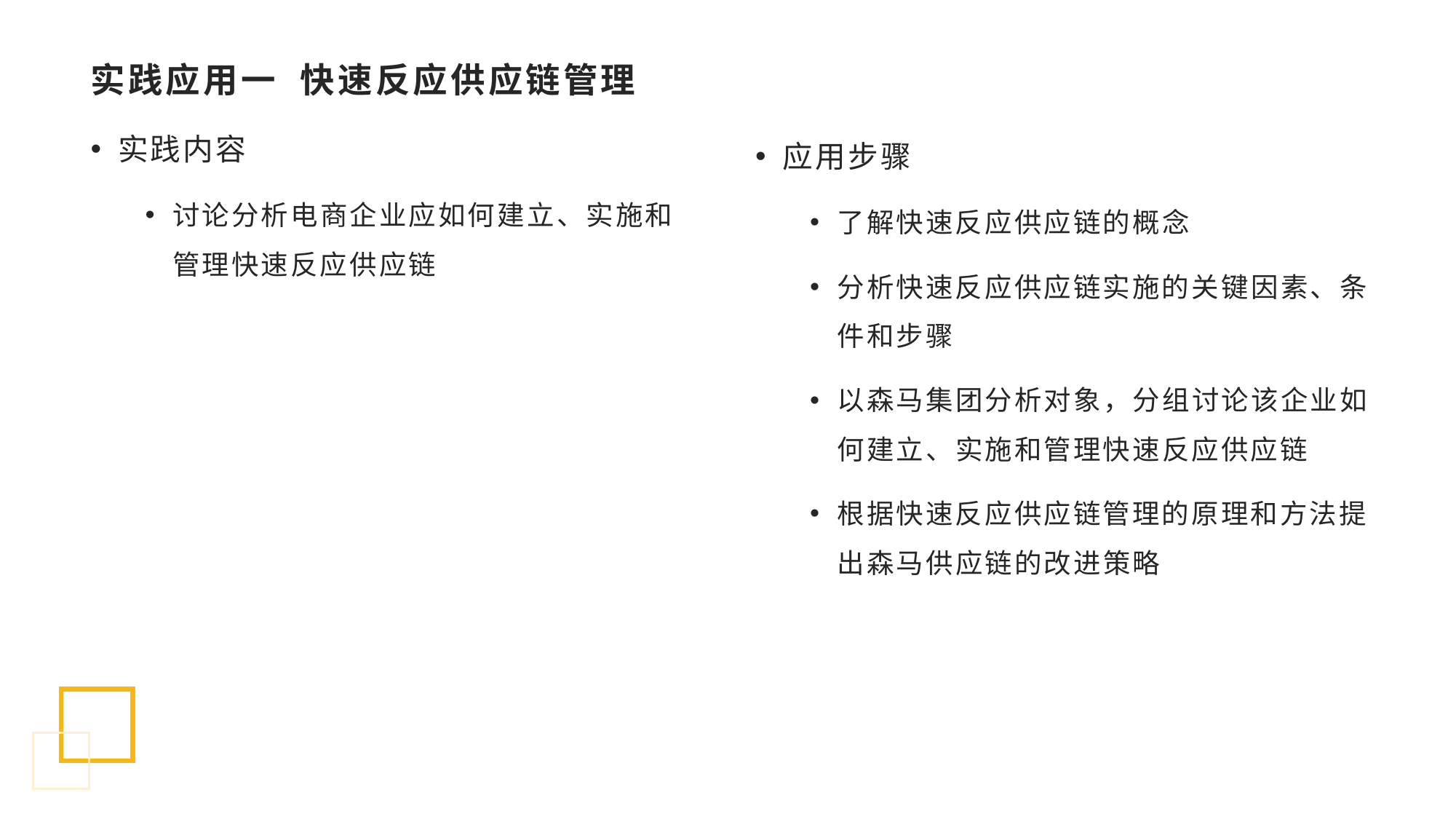

# 实践应用一  快速反应供应链管理
应用步骤
了解快速反应供应链的概念
分析快速反应供应链实施的关键因素、条件和步骤
以森马集团分析对象，分组讨论该企业如何建立、实施和管理快速反应供应链
根据快速反应供应链管理的原理和方法提出森马供应链的改进策略
实践内容
讨论分析电商企业应如何建立、实施和管理快速反应供应链